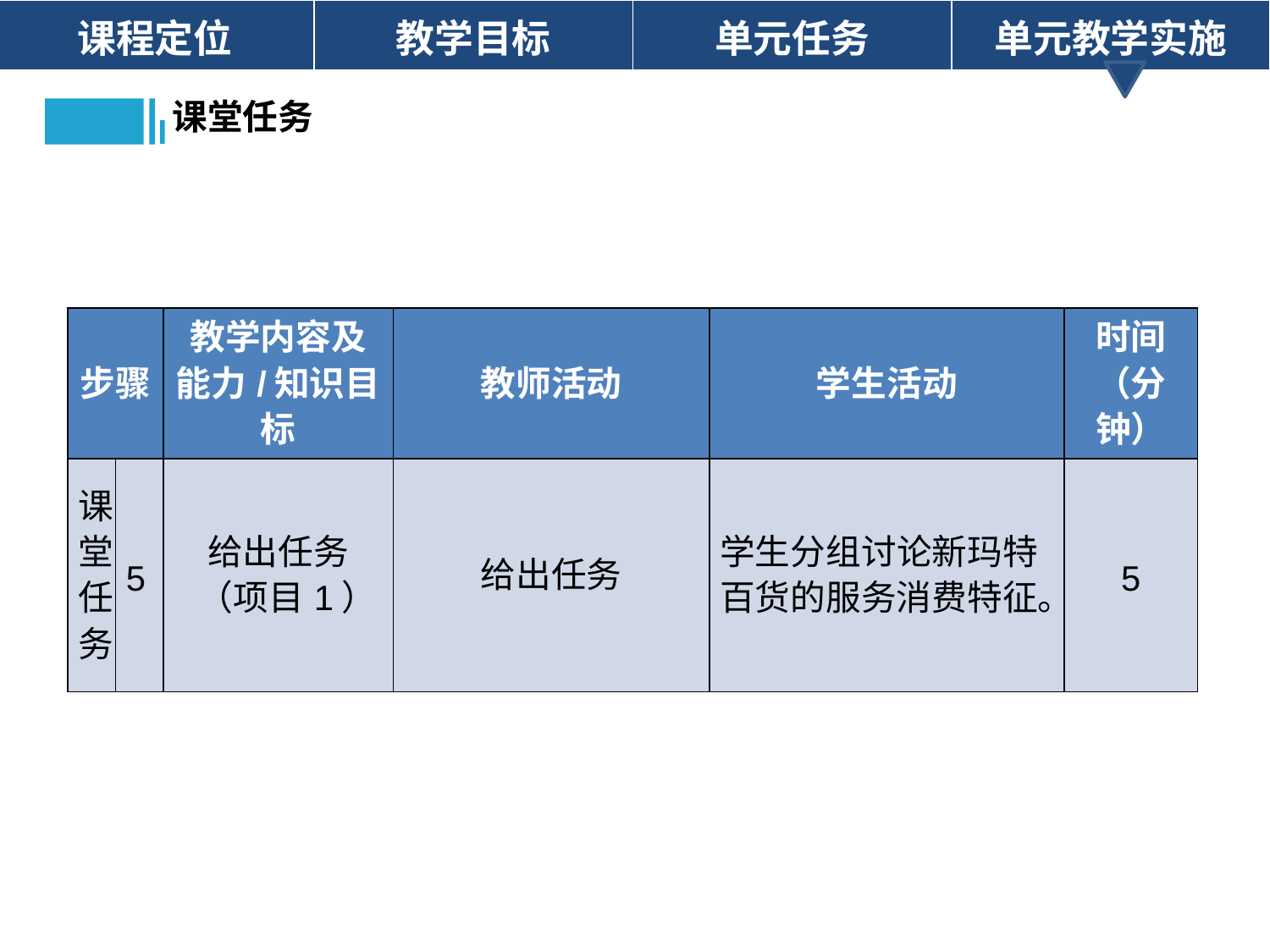

| 课程定位 | 教学目标 | 单元任务 | 单元教学实施 |
| --- | --- | --- | --- |

课堂任务

| 步骤 |  | 教学内容及能力/知识目标 | 教师活动 | 学生活动 | 时间 （分钟） |
| --- | --- | --- | --- | --- | --- |
| 课堂任务 | 5 | 给出任务 （项目1） | 给出任务 | 学生分组讨论新玛特百货的服务消费特征。 | 5 |